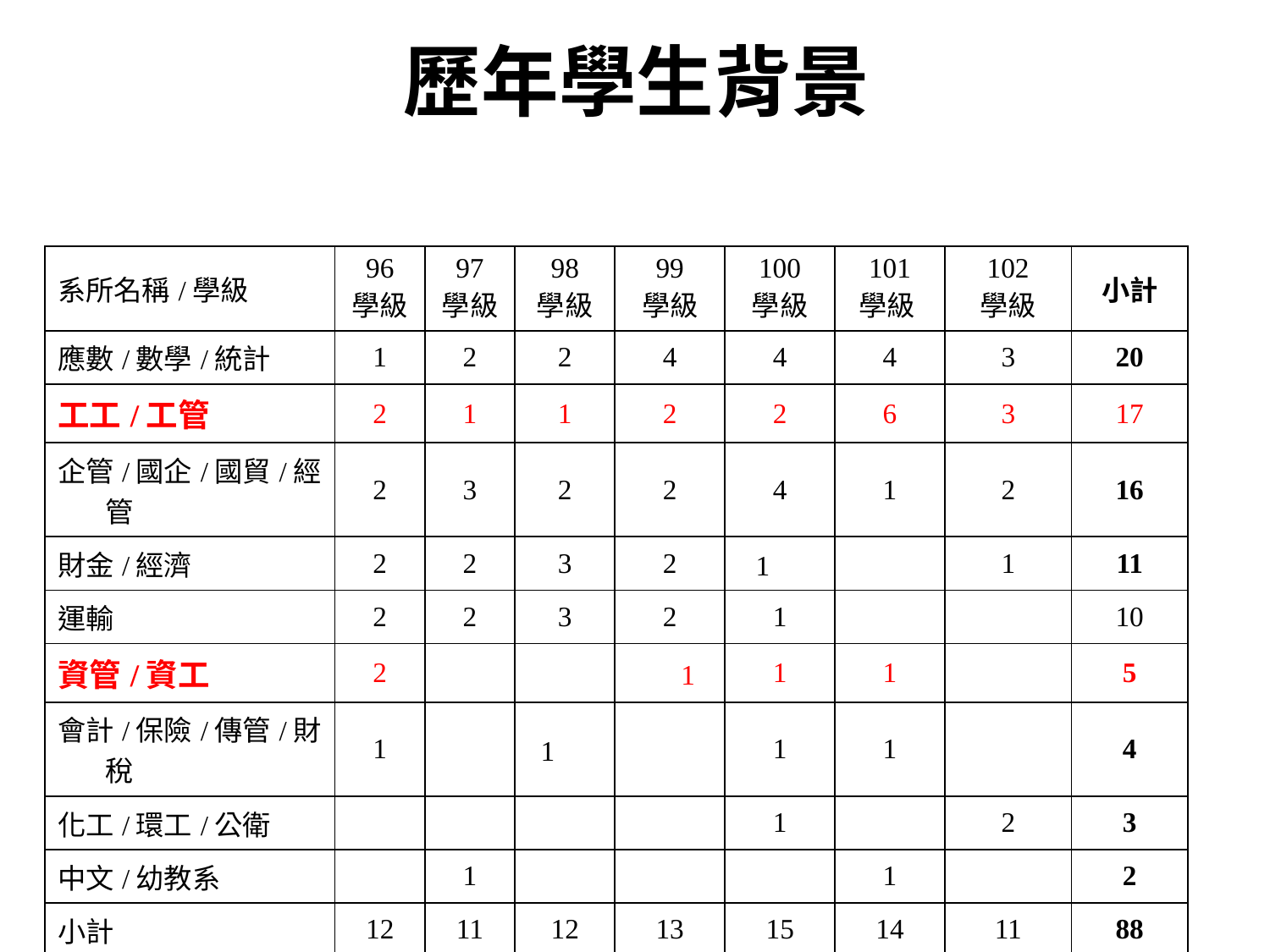

# 歷年學生背景
| 系所名稱/學級 | 96 學級 | 97 學級 | 98 學級 | 99 學級 | 100 學級 | 101 學級 | 102 學級 | 小計 |
| --- | --- | --- | --- | --- | --- | --- | --- | --- |
| 應數/數學/統計 | 1 | 2 | 2 | 4 | 4 | 4 | 3 | 20 |
| 工工/工管 | 2 | 1 | 1 | 2 | 2 | 6 | 3 | 17 |
| 企管/國企/國貿/經管 | 2 | 3 | 2 | 2 | 4 | 1 | 2 | 16 |
| 財金/經濟 | 2 | 2 | 3 | 2 | 1 |  | 1 | 11 |
| 運輸 | 2 | 2 | 3 | 2 | 1 |  |  | 10 |
| 資管/資工 | 2 |  |  | 1 | 1 | 1 |  | 5 |
| 會計/保險/傳管/財稅 | 1 |  | 1 |  | 1 | 1 |  | 4 |
| 化工/環工/公衛 |  |  |  |  | 1 |  | 2 | 3 |
| 中文/幼教系 |  | 1 |  |  |  | 1 |  | 2 |
| 小計 | 12 | 11 | 12 | 13 | 15 | 14 | 11 | 88 |